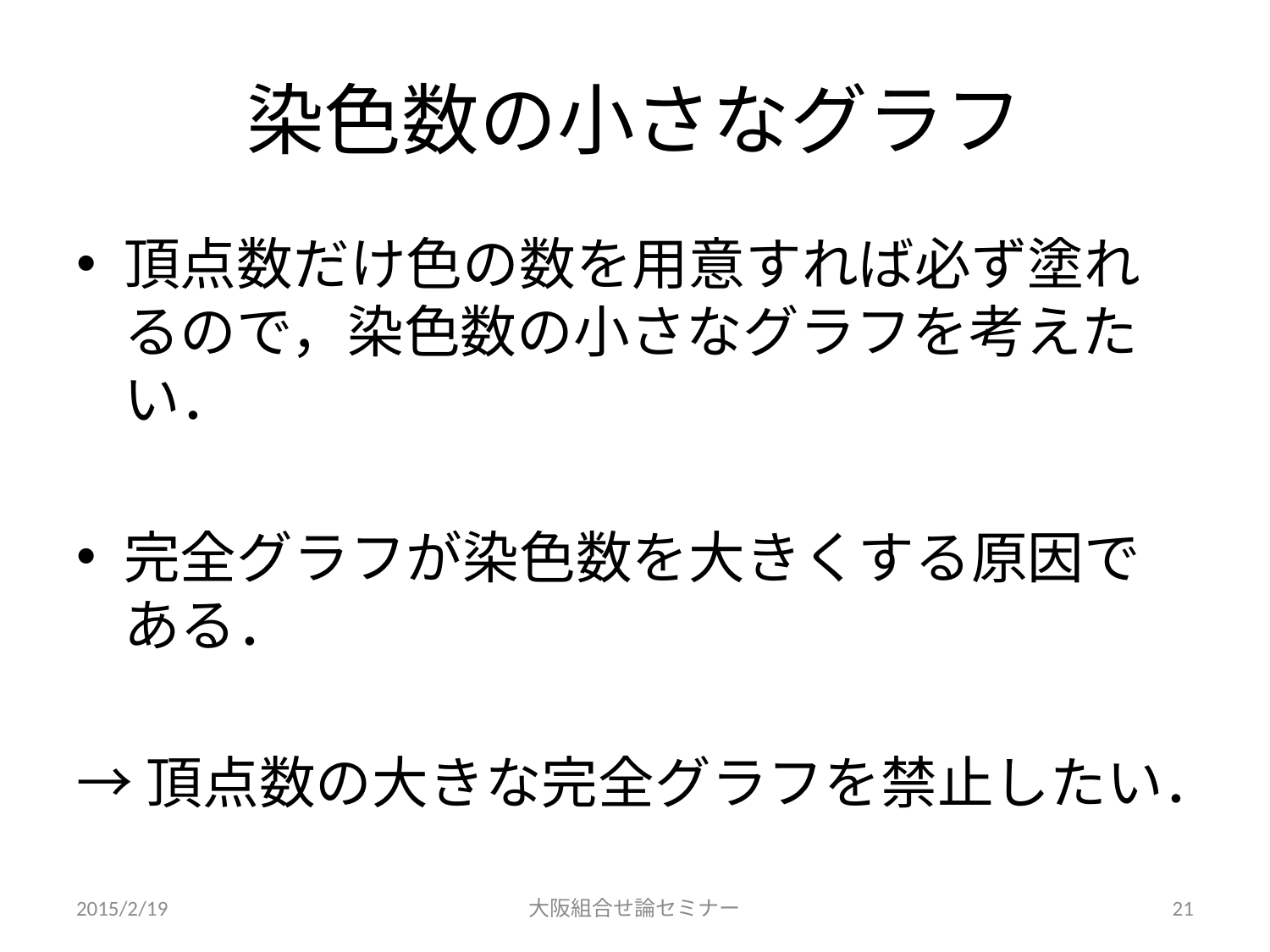

# 染色数の小さなグラフ
頂点数だけ色の数を用意すれば必ず塗れるので，染色数の小さなグラフを考えたい．

完全グラフが染色数を大きくする原因である．

→頂点数の大きな完全グラフを禁止したい．
2015/2/19
大阪組合せ論セミナー
21